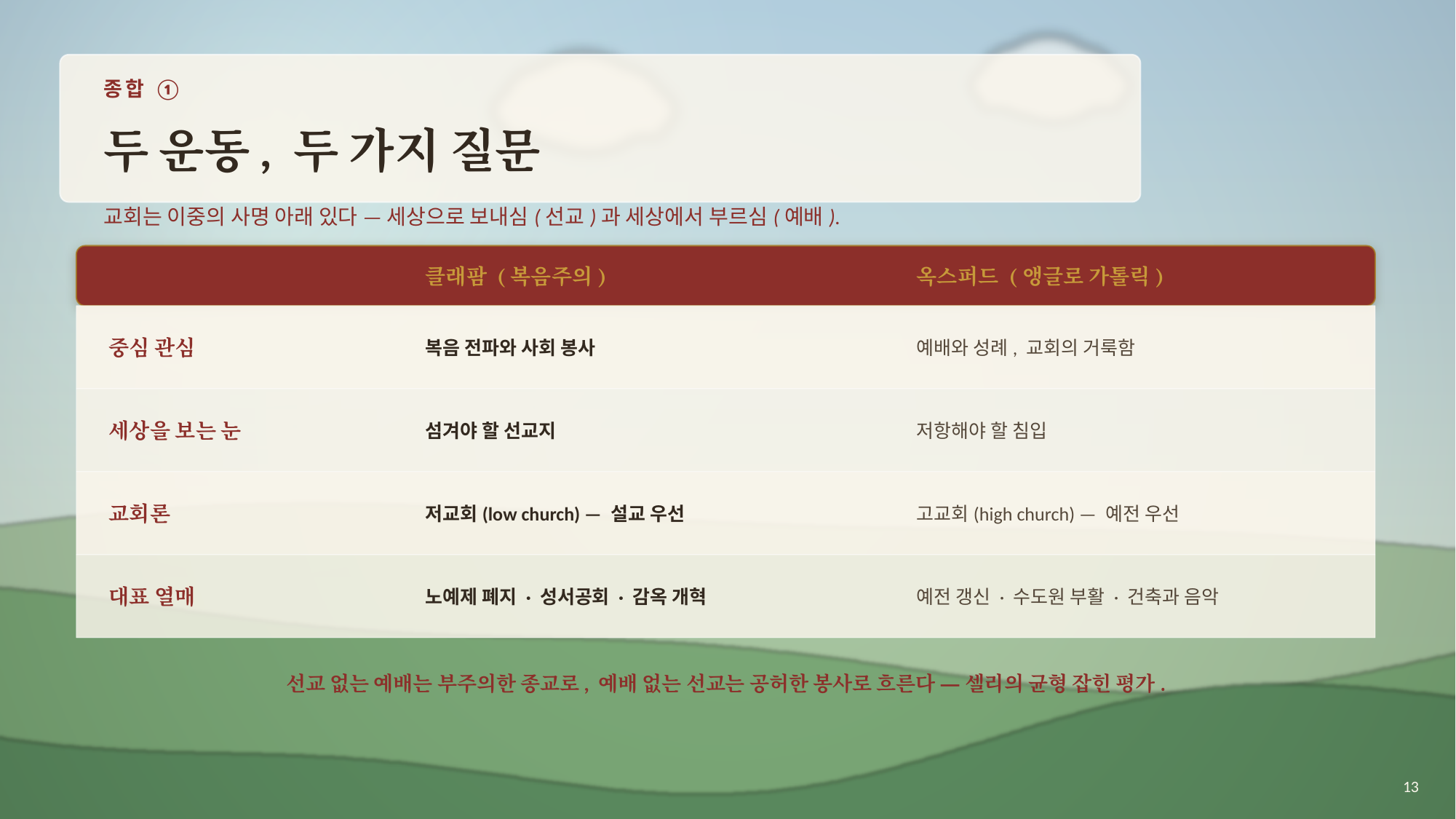

종합 ①
두 운동, 두 가지 질문
교회는 이중의 사명 아래 있다 — 세상으로 보내심(선교)과 세상에서 부르심(예배).

클래팜 (복음주의)
옥스퍼드 (앵글로 가톨릭)

중심 관심
복음 전파와 사회 봉사
예배와 성례, 교회의 거룩함

세상을 보는 눈
섬겨야 할 선교지
저항해야 할 침입

교회론
저교회(low church) — 설교 우선
고교회(high church) — 예전 우선

대표 열매
노예제 폐지 · 성서공회 · 감옥 개혁
예전 갱신 · 수도원 부활 · 건축과 음악
선교 없는 예배는 부주의한 종교로, 예배 없는 선교는 공허한 봉사로 흐른다 — 셀리의 균형 잡힌 평가.
13